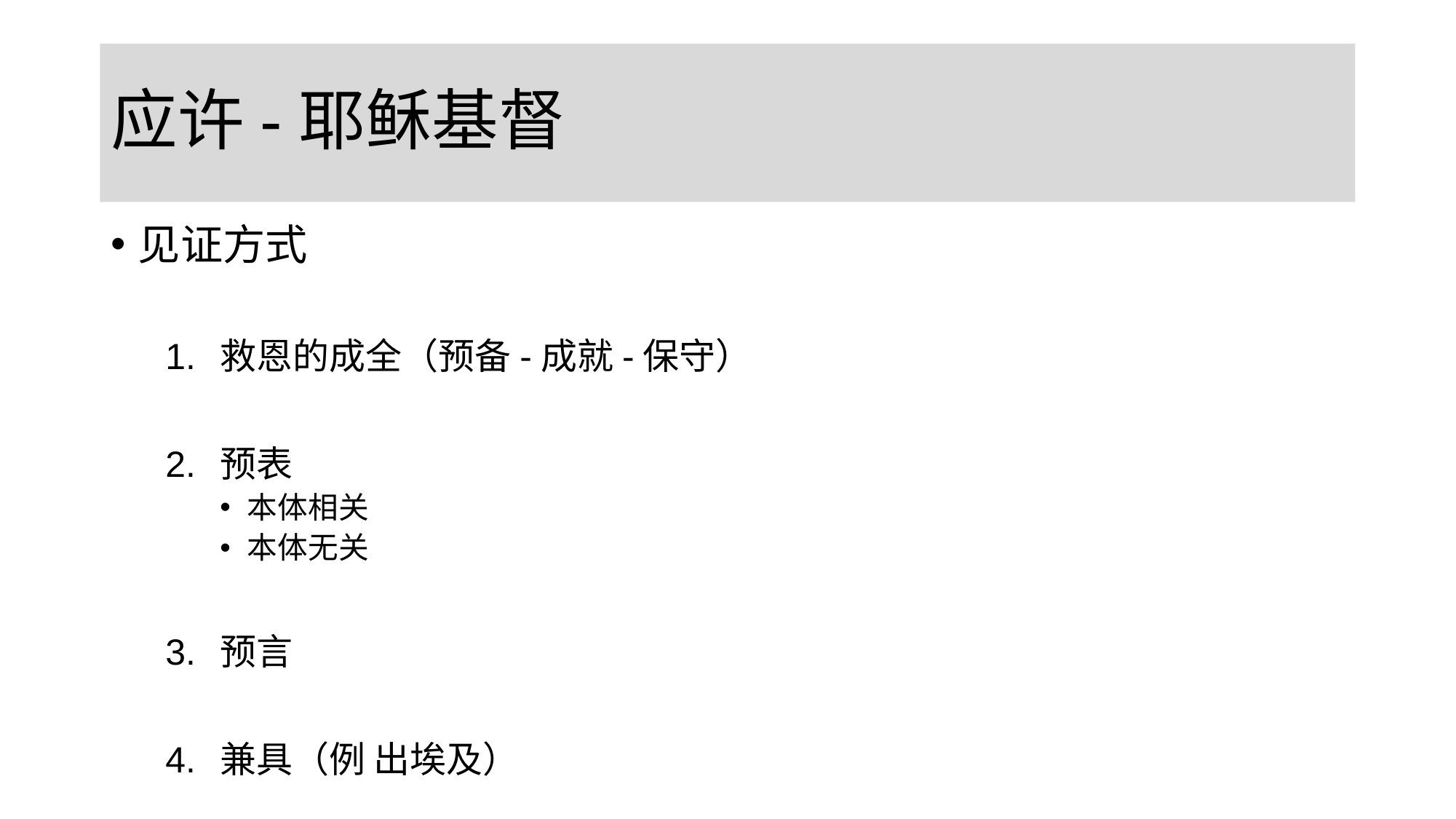

# 应许-耶稣基督
见证方式

救恩的成全（预备-成就-保守）

预表
本体相关
本体无关

预言

兼具（例 出埃及）